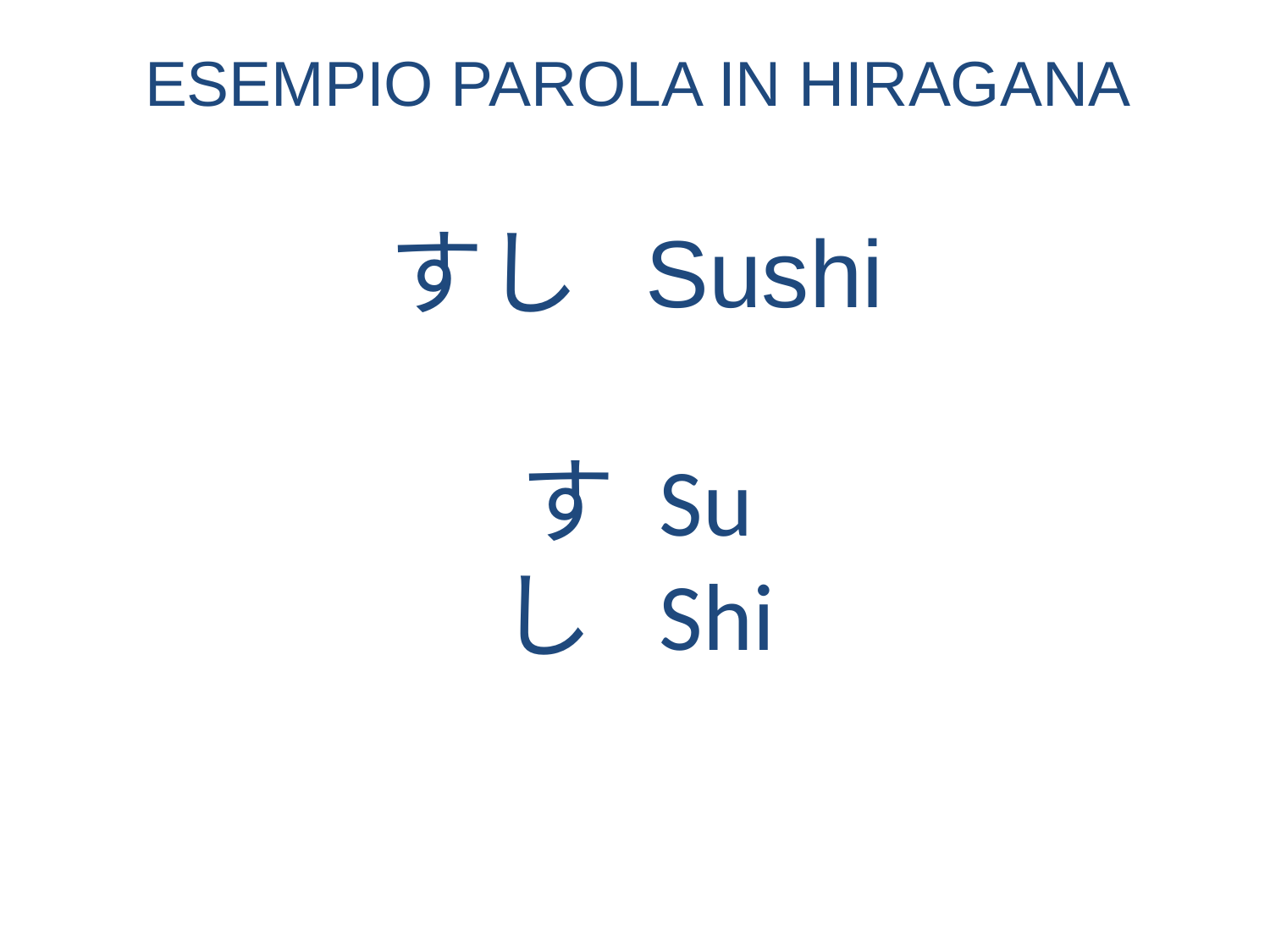

ESEMPIO PAROLA IN HIRAGANA
すし  Sushi

す Su
し  Shi